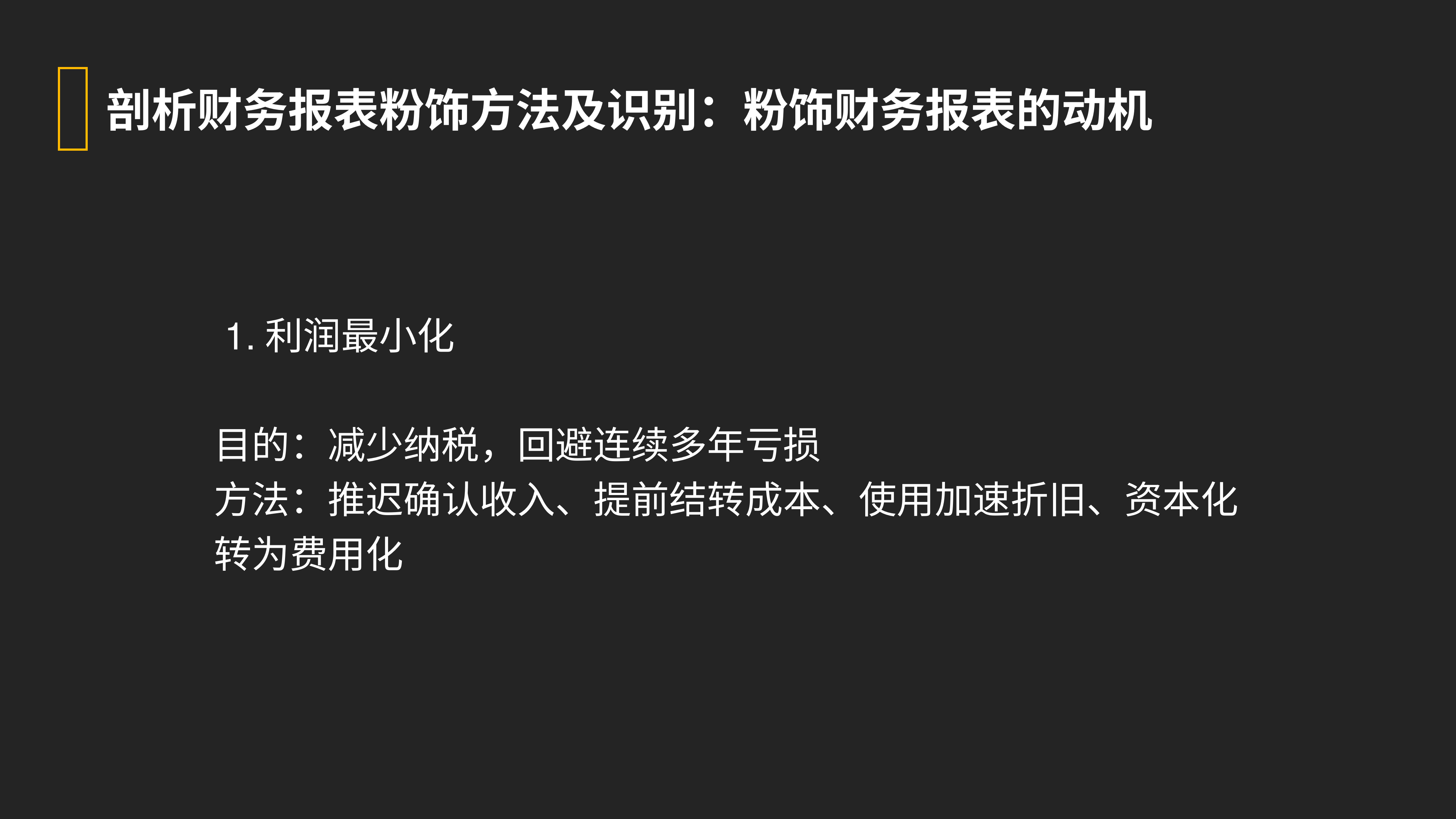

剖析财务报表粉饰方法及识别：粉饰财务报表的动机
 1.利润最小化

目的：减少纳税，回避连续多年亏损
方法：推迟确认收入、提前结转成本、使用加速折旧、资本化转为费用化